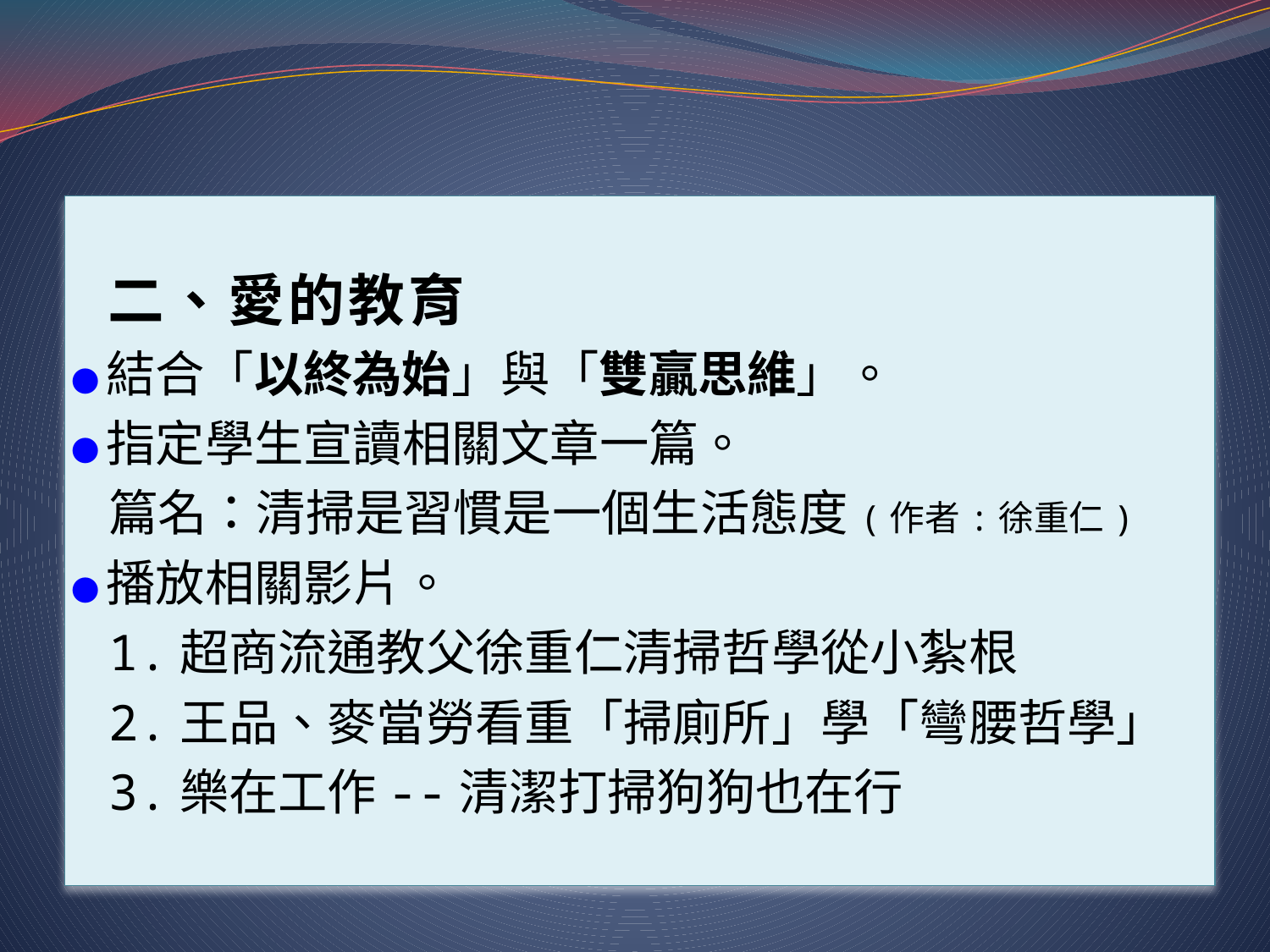

#

二、愛的教育
●結合「以終為始」與「雙贏思維」。
●指定學生宣讀相關文章一篇。
篇名：清掃是習慣是一個生活態度(作者:徐重仁)
●播放相關影片。
1.超商流通教父徐重仁清掃哲學從小紮根
2.王品、麥當勞看重「掃廁所」學「彎腰哲學」
3.樂在工作--清潔打掃狗狗也在行